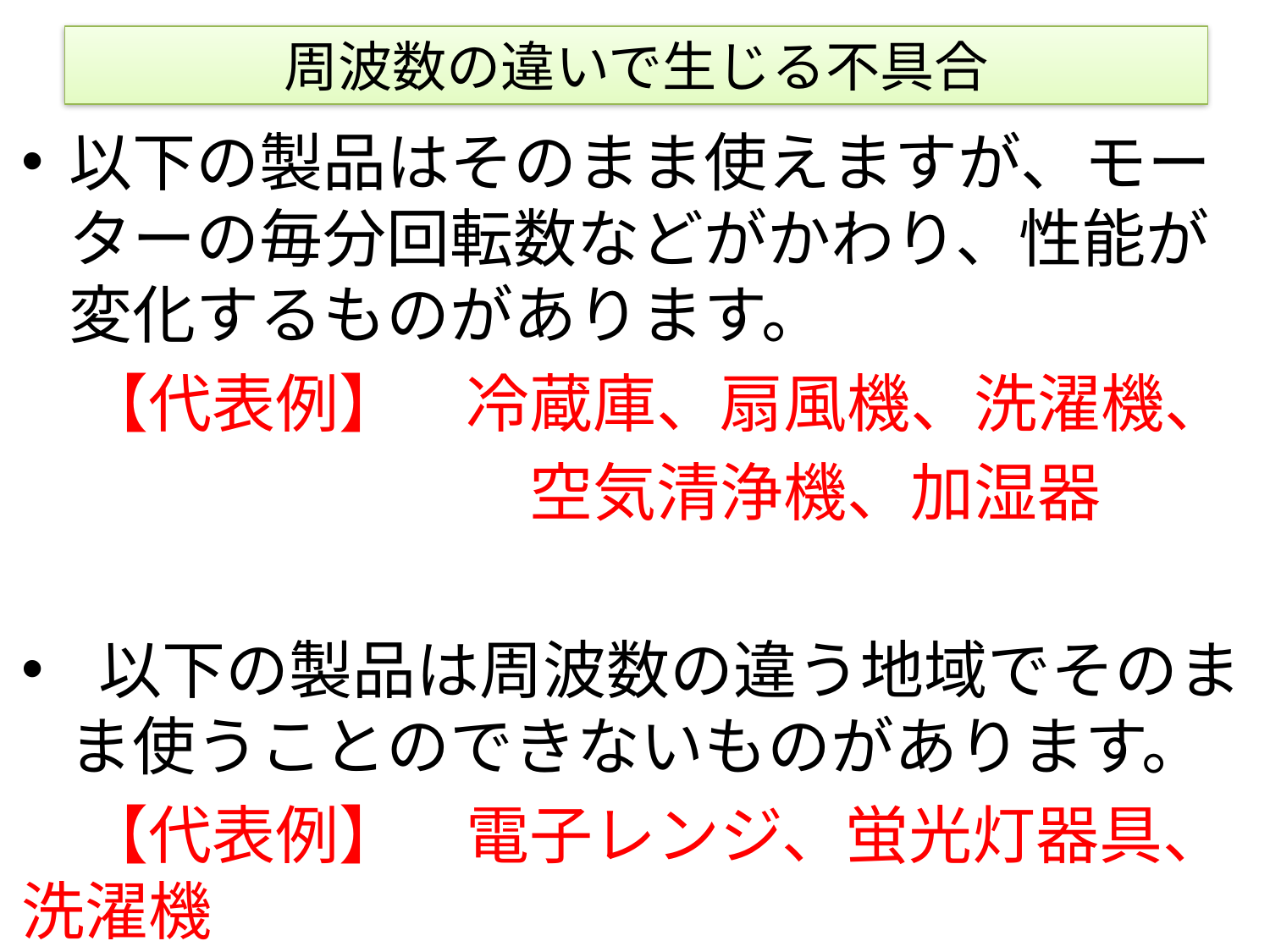

# 周波数の違いで生じる不具合
以下の製品はそのまま使えますが、モーターの毎分回転数などがかわり、性能が変化するものがあります。
　【代表例】　冷蔵庫、扇風機、洗濯機、
　　　　　　　　空気清浄機、加湿器

 以下の製品は周波数の違う地域でそのまま使うことのできないものがあります。
　【代表例】　電子レンジ、蛍光灯器具、洗濯機